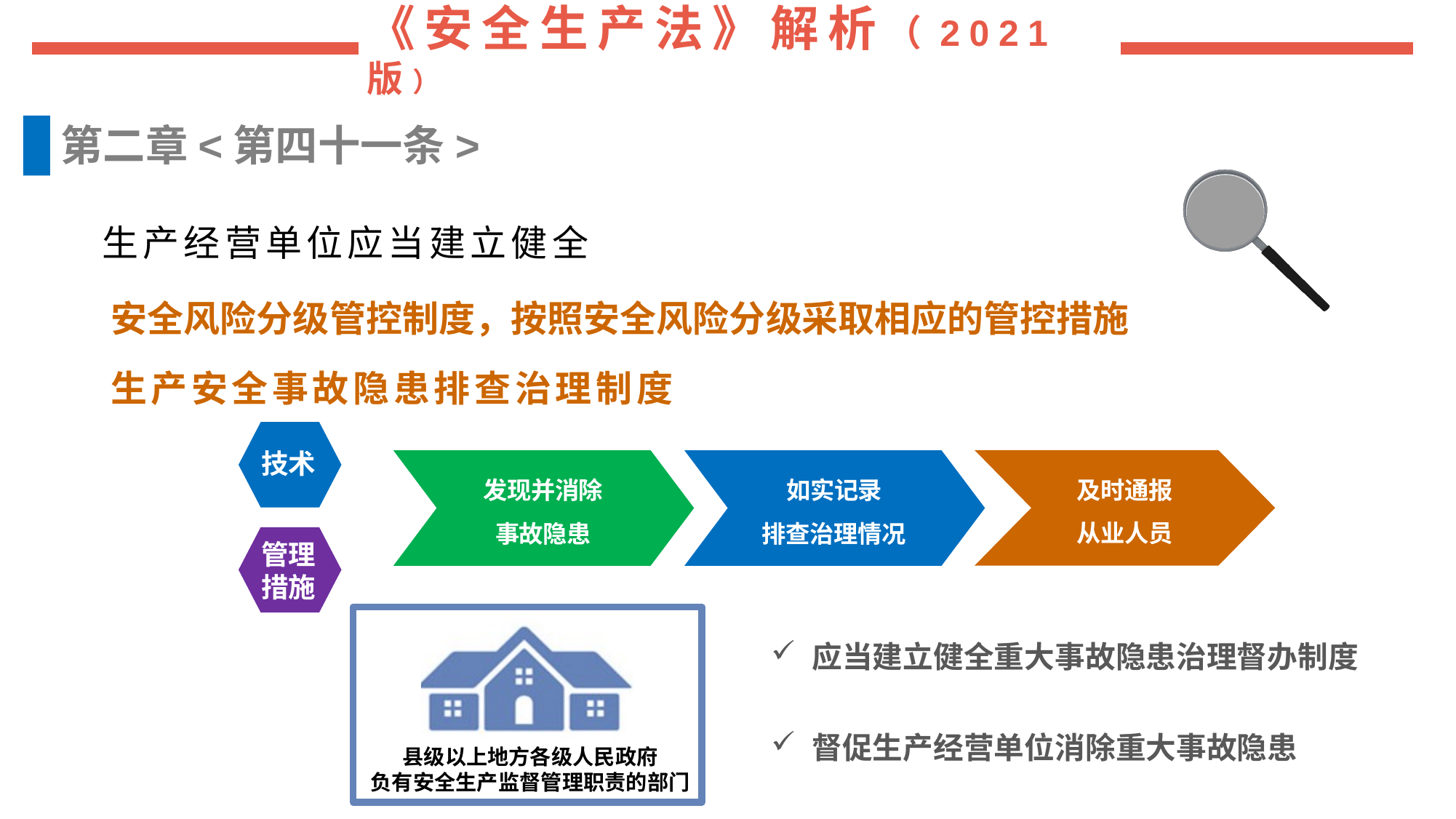

第二章<第四十一条>

生产经营单位应当建立健全
安全风险分级管控制度，按照安全风险分级采取相应的管控措施
生产安全事故隐患排查治理制度

技术

及时通报 从业人员
发现并消除 事故隐患
如实记录 排查治理情况

管理措施
应当建立健全重大事故隐患治理督办制度
督促生产经营单位消除重大事故隐患

县级以上地方各级人民政府
负有安全生产监督管理职责的部门